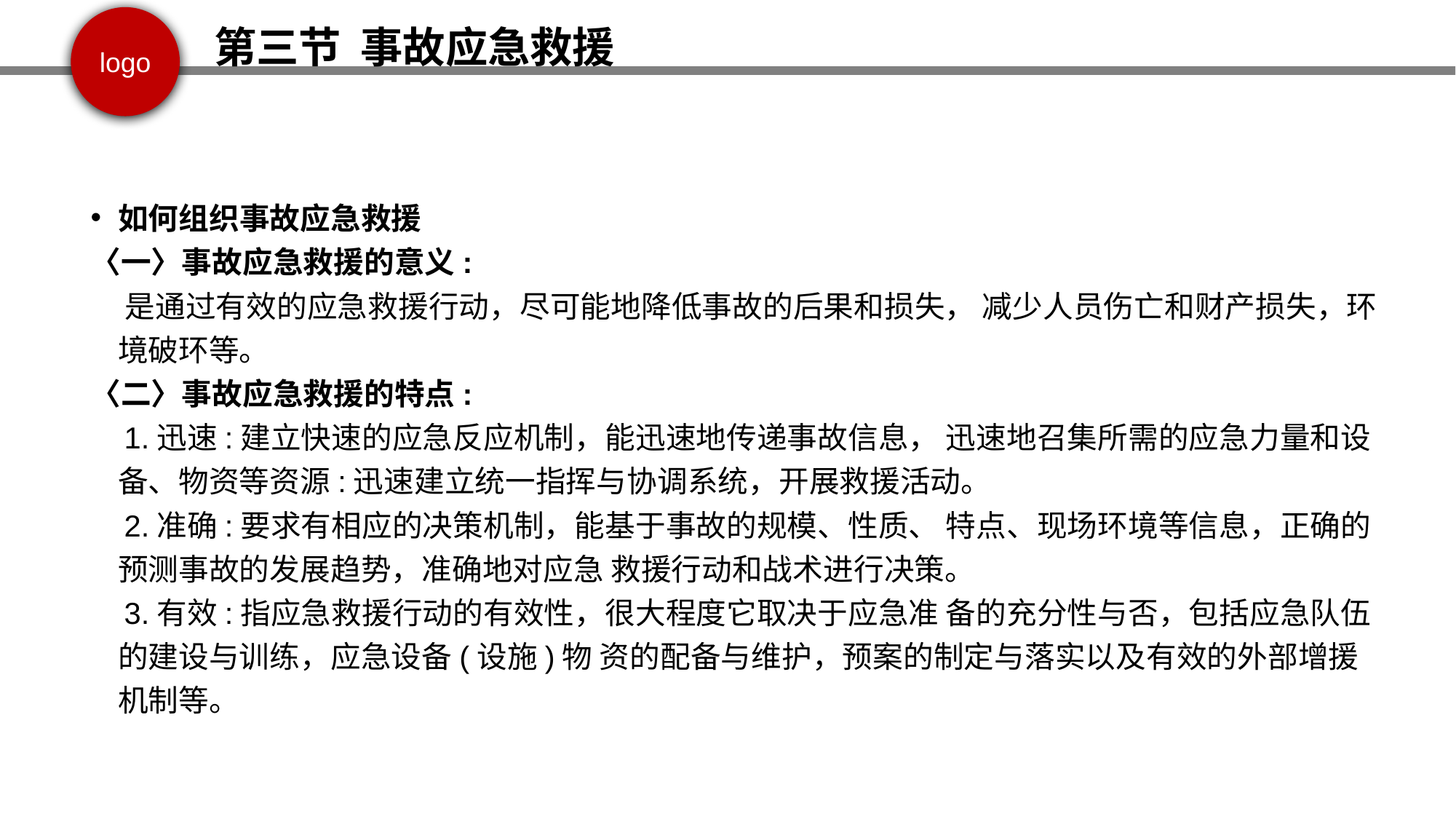

第三节  事故应急救援
如何组织事故应急救援
〈一〉事故应急救援的意义:
    是通过有效的应急救援行动，尽可能地降低事故的后果和损失， 减少人员伤亡和财产损失，环境破环等。
〈二〉事故应急救援的特点:
    1.迅速:建立快速的应急反应机制，能迅速地传递事故信息， 迅速地召集所需的应急力量和设备、物资等资源:迅速建立统一指挥与协调系统，开展救援活动。
    2.准确:要求有相应的决策机制，能基于事故的规模、性质、 特点、现场环境等信息，正确的预测事故的发展趋势，准确地对应急 救援行动和战术进行决策。
    3.有效:指应急救援行动的有效性，很大程度它取决于应急准 备的充分性与否，包括应急队伍的建设与训练，应急设备(设施)物 资的配备与维护，预案的制定与落实以及有效的外部增援机制等。